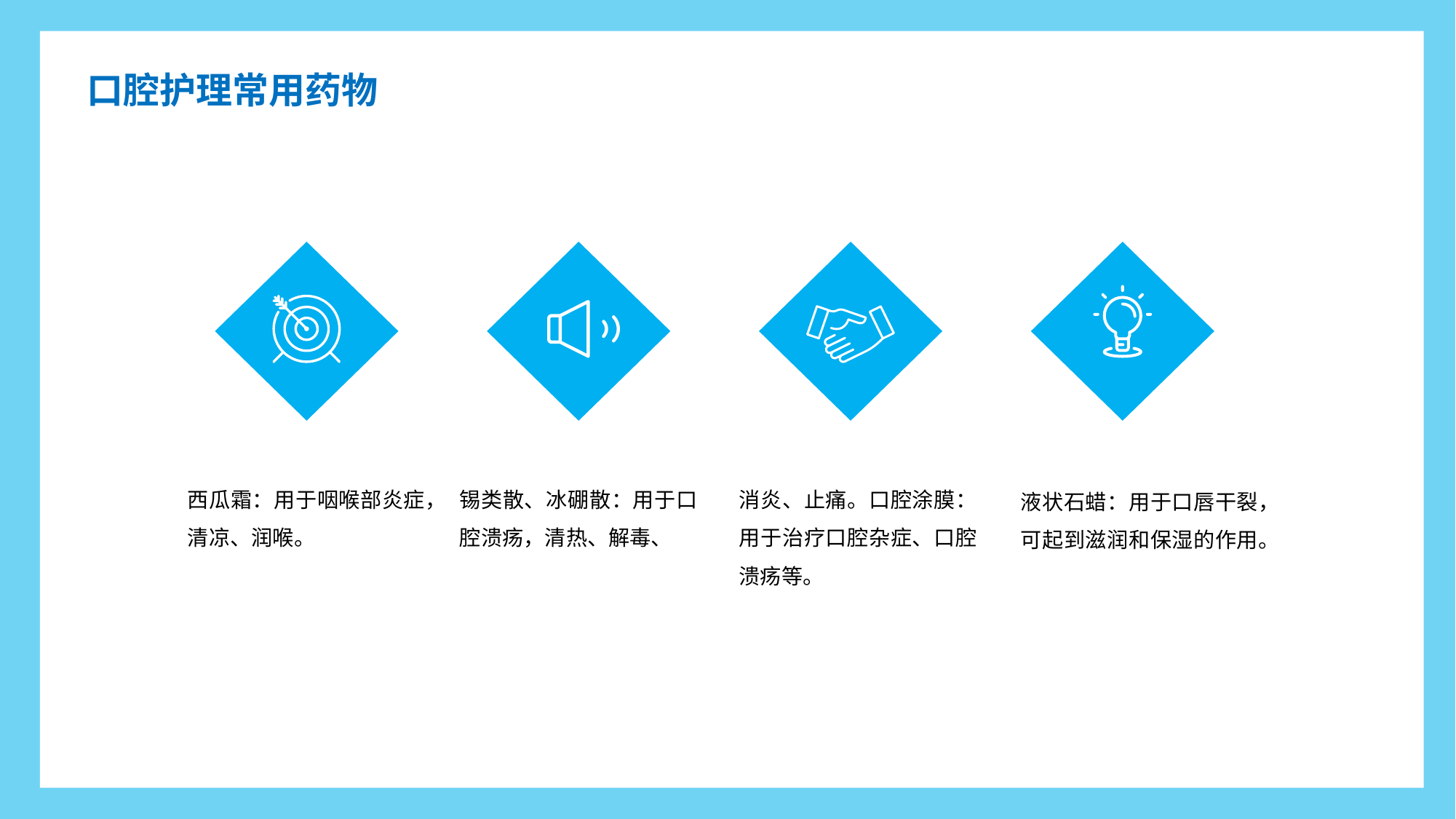

口腔护理常用药物

西瓜霜：用于咽喉部炎症，清凉、润喉。

锡类散、冰硼散：用于口腔溃疡，清热、解毒、

消炎、止痛。口腔涂膜：用于治疗口腔杂症、口腔溃疡等。

液状石蜡：用于口唇干裂，可起到滋润和保湿的作用。